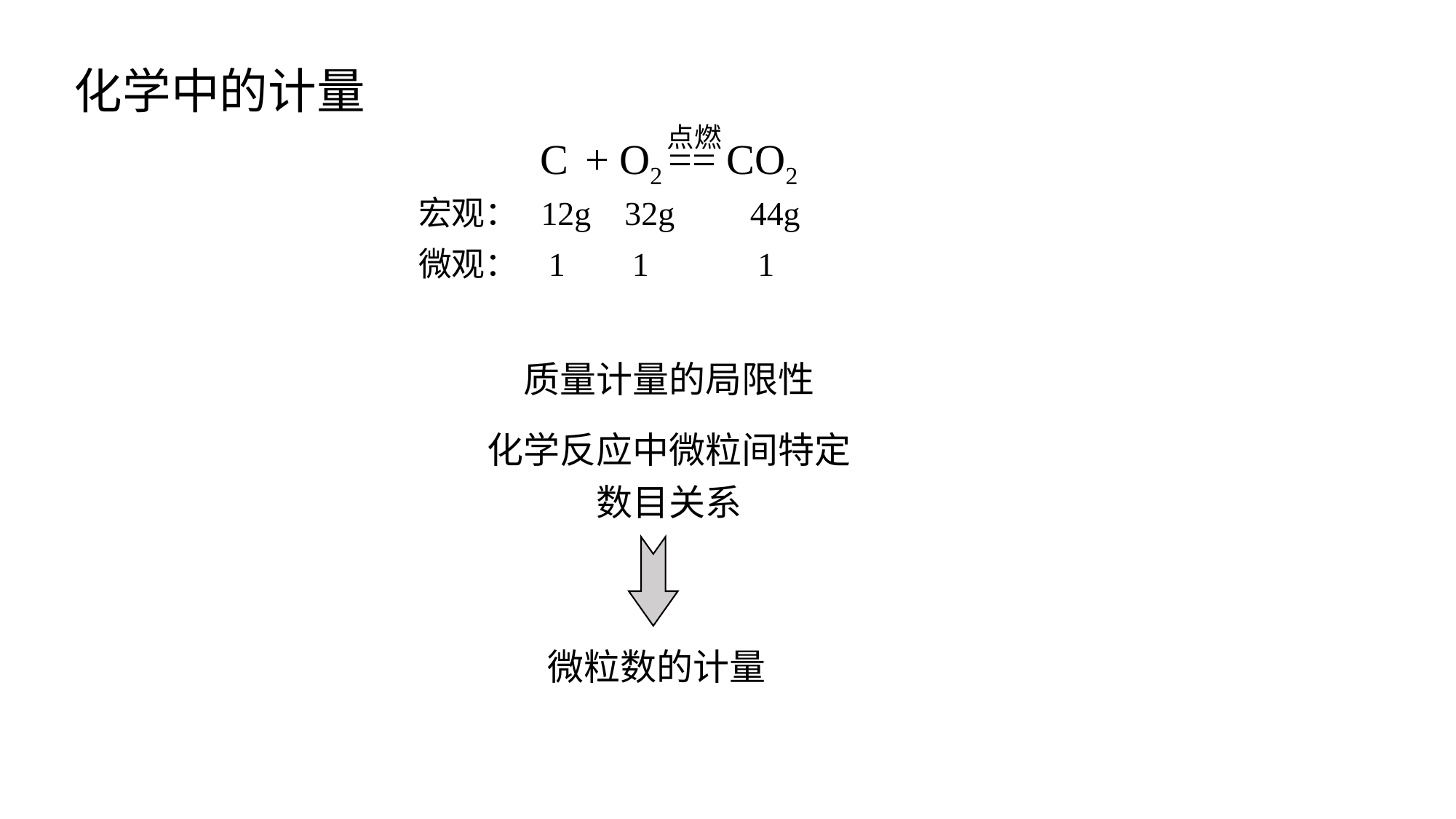

化学中的计量
点燃
C  + O2 == CO2
宏观：  12g    32g         44g
微观：   1        1             1
质量计量的局限性
化学反应中微粒间特定
数目关系

微粒数的计量